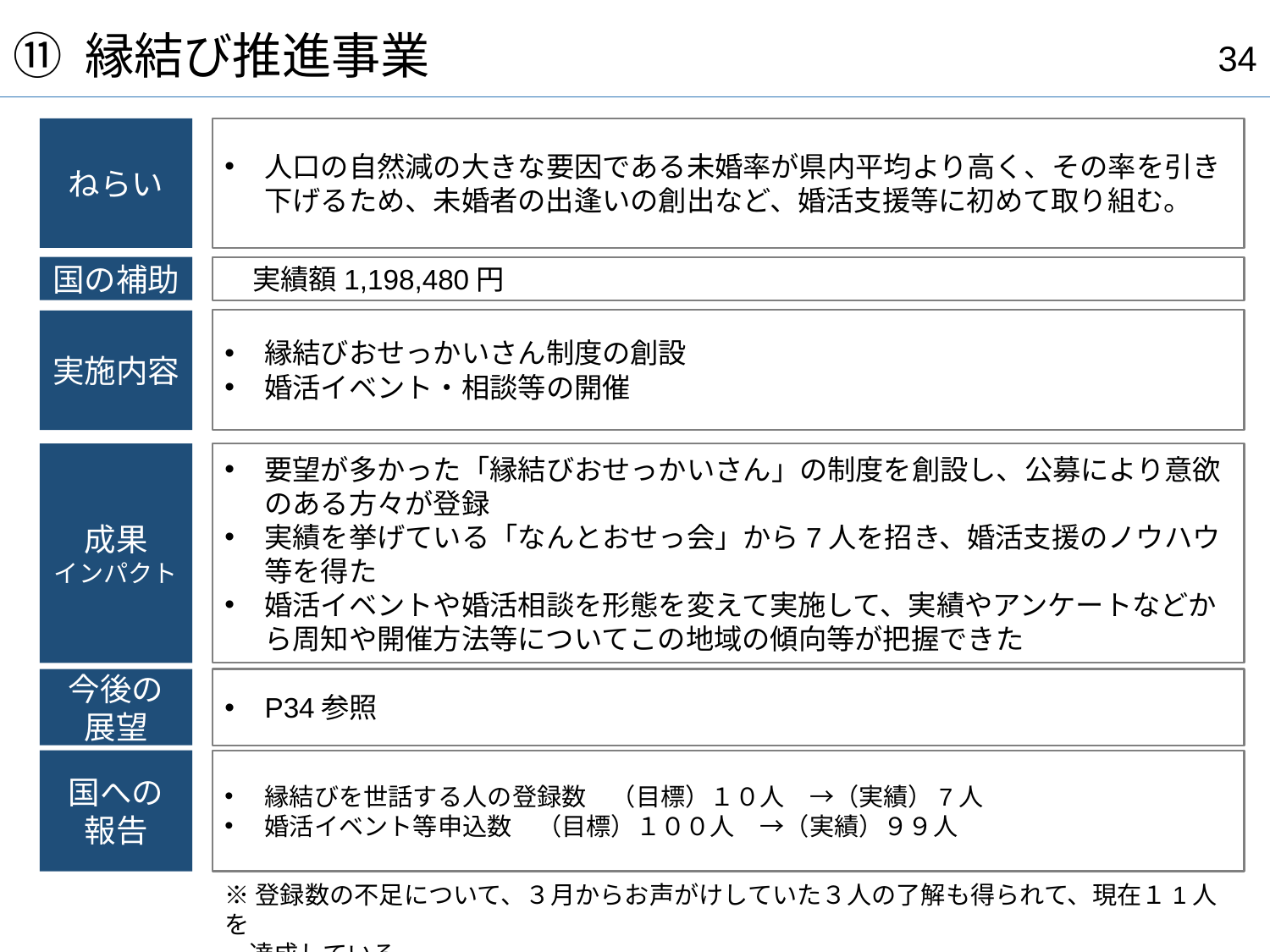

34
# ⑪ 縁結び推進事業
人口の自然減の大きな要因である未婚率が県内平均より高く、その率を引き下げるため、未婚者の出逢いの創出など、婚活支援等に初めて取り組む。
ねらい
国の補助
　実績額1,198,480円
縁結びおせっかいさん制度の創設
婚活イベント・相談等の開催
実施内容
成果
インパクト
要望が多かった「縁結びおせっかいさん」の制度を創設し、公募により意欲のある方々が登録
実績を挙げている「なんとおせっ会」から7人を招き、婚活支援のノウハウ等を得た
婚活イベントや婚活相談を形態を変えて実施して、実績やアンケートなどから周知や開催方法等についてこの地域の傾向等が把握できた
今後の
展望
P34参照
国への
報告
縁結びを世話する人の登録数　（目標）１０人　→（実績）7人
婚活イベント等申込数　（目標）１００人　→（実績）９９人
※登録数の不足について、３月からお声がけしていた３人の了解も得られて、現在１1人を
　達成している。